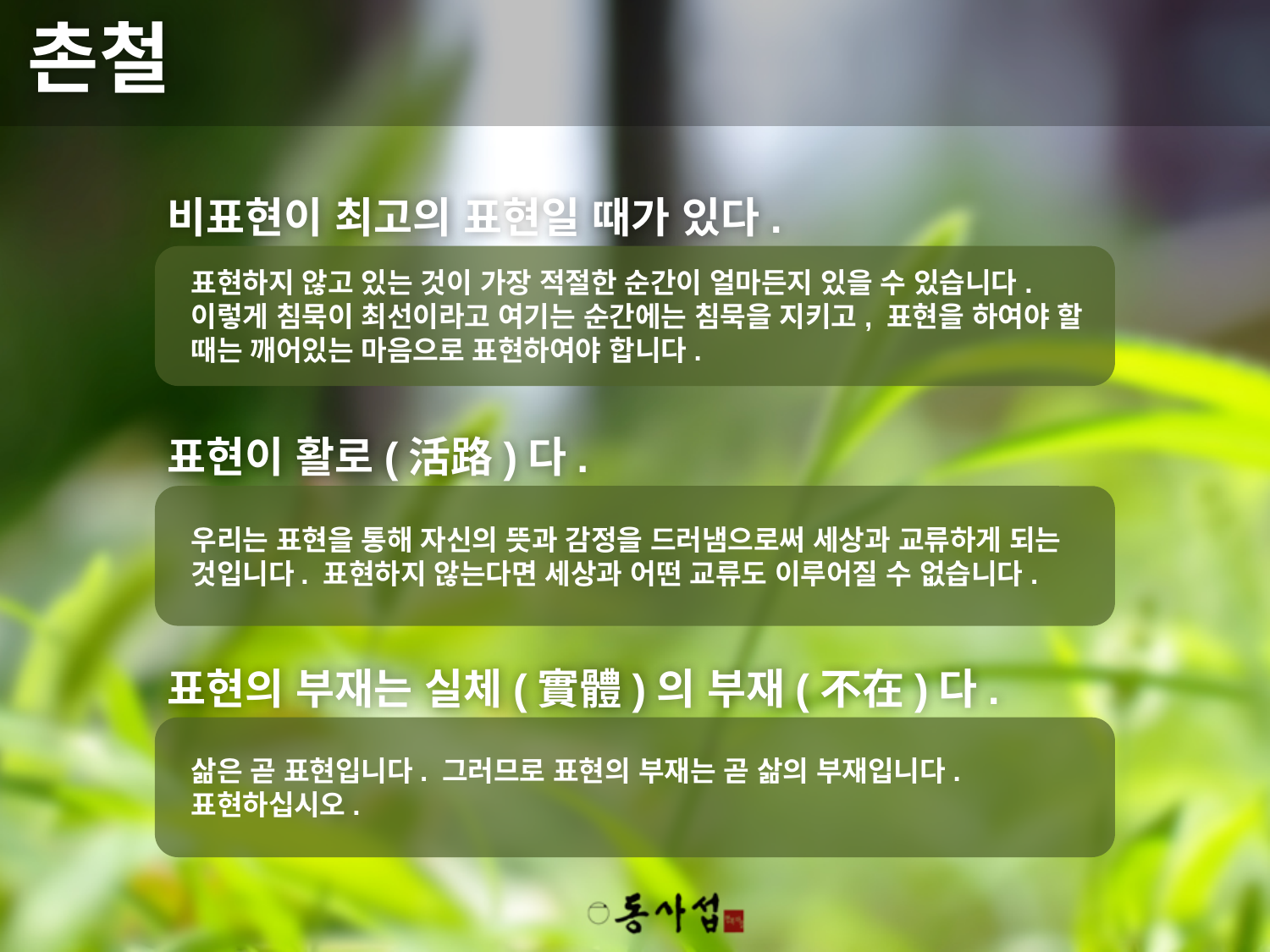

촌철
비표현이 최고의 표현일 때가 있다.
표현하지 않고 있는 것이 가장 적절한 순간이 얼마든지 있을 수 있습니다. 이렇게 침묵이 최선이라고 여기는 순간에는 침묵을 지키고, 표현을 하여야 할 때는 깨어있는 마음으로 표현하여야 합니다.
표현이 활로(活路)다.
우리는 표현을 통해 자신의 뜻과 감정을 드러냄으로써 세상과 교류하게 되는 것입니다. 표현하지 않는다면 세상과 어떤 교류도 이루어질 수 없습니다.
표현의 부재는 실체(實體)의 부재(不在)다.
삶은 곧 표현입니다. 그러므로 표현의 부재는 곧 삶의 부재입니다. 표현하십시오.